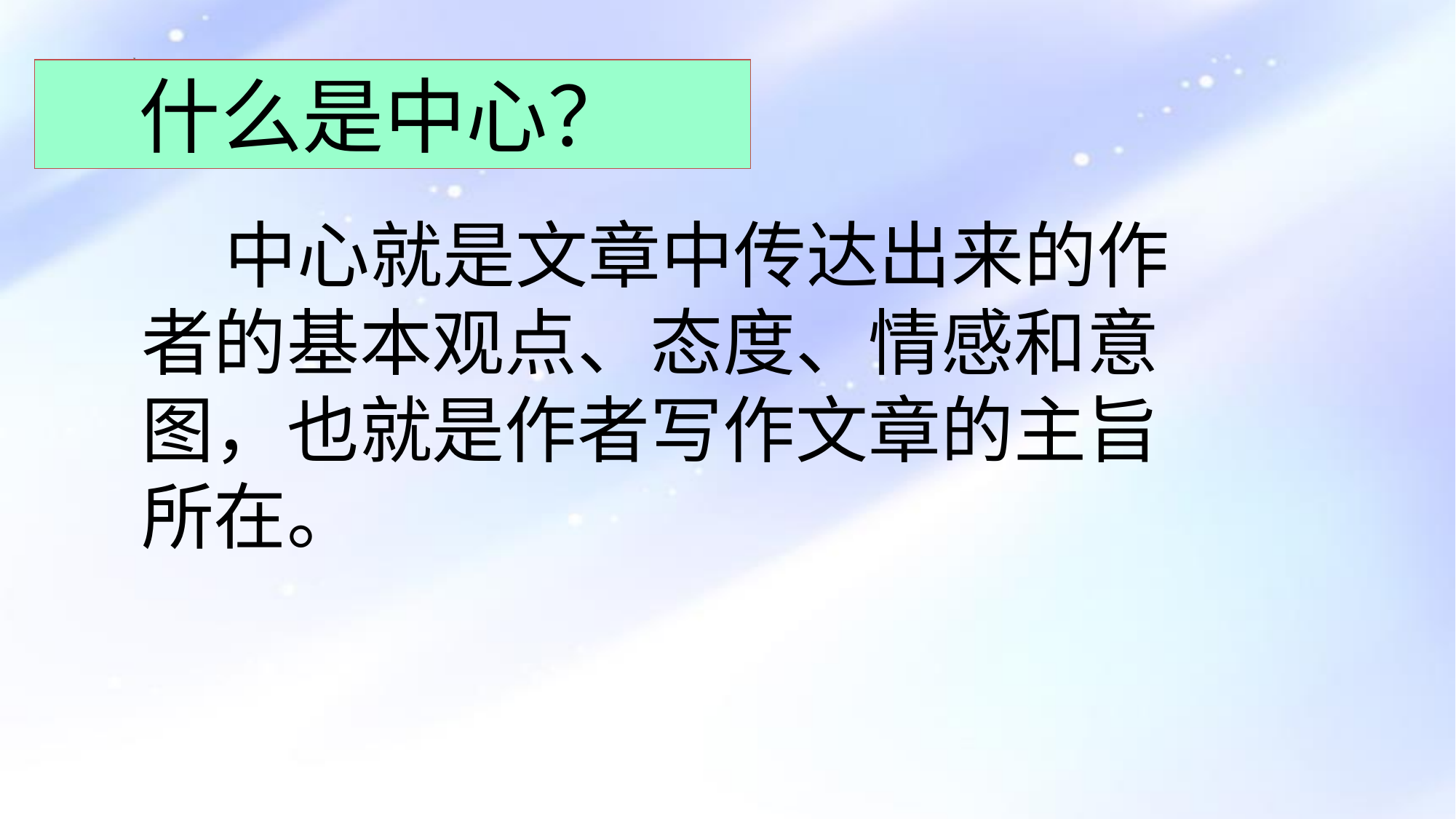

什么是中心？
    中心就是文章中传达出来的作者的基本观点、态度、情感和意图，也就是作者写作文章的主旨所在。